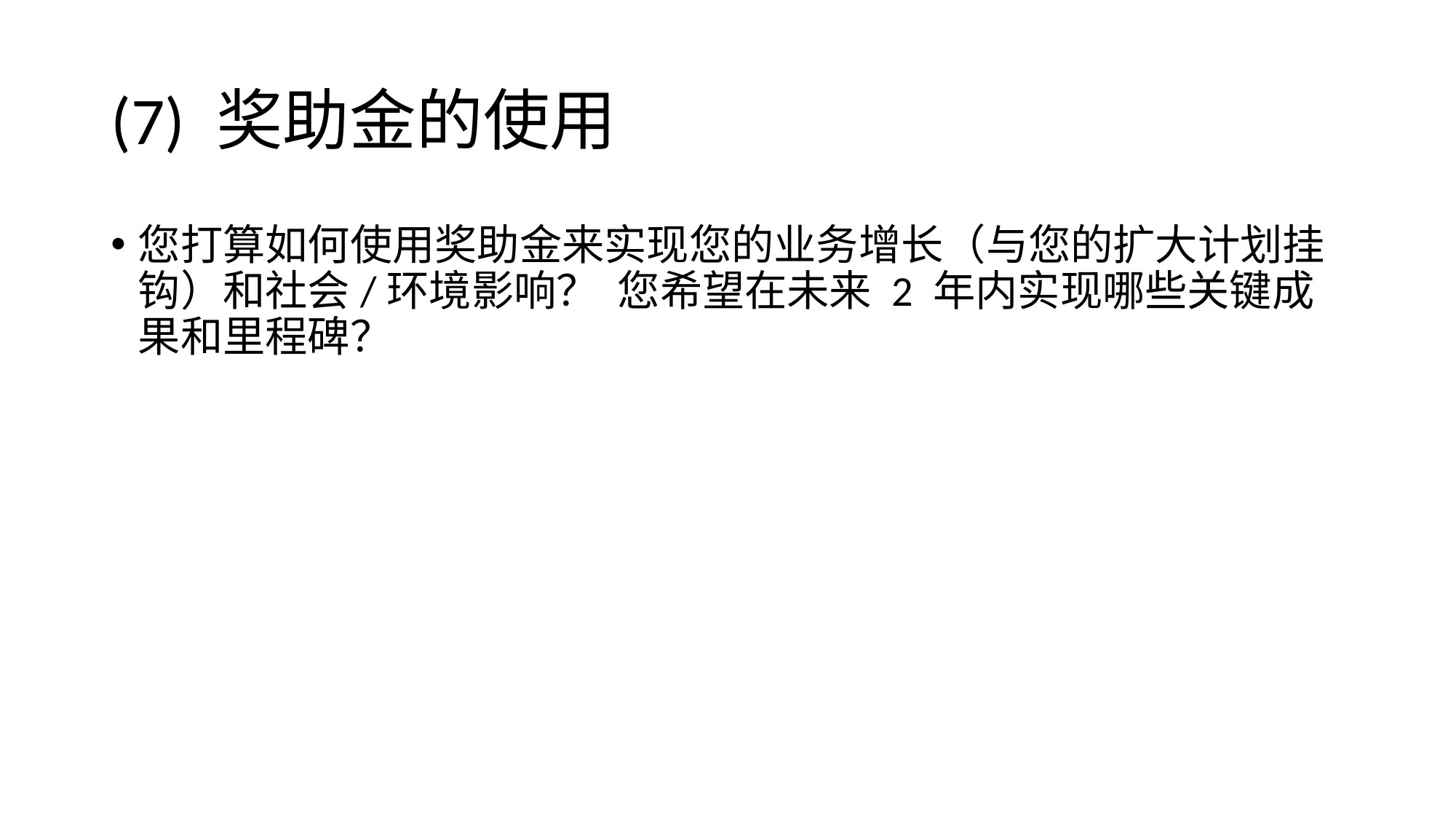

# (7) 奖助金的使用
您打算如何使用奖助金来实现您的业务增长（与您的扩大计划挂钩）和社会/环境影响？  您希望在未来 2 年内实现哪些关键成果和里程碑？